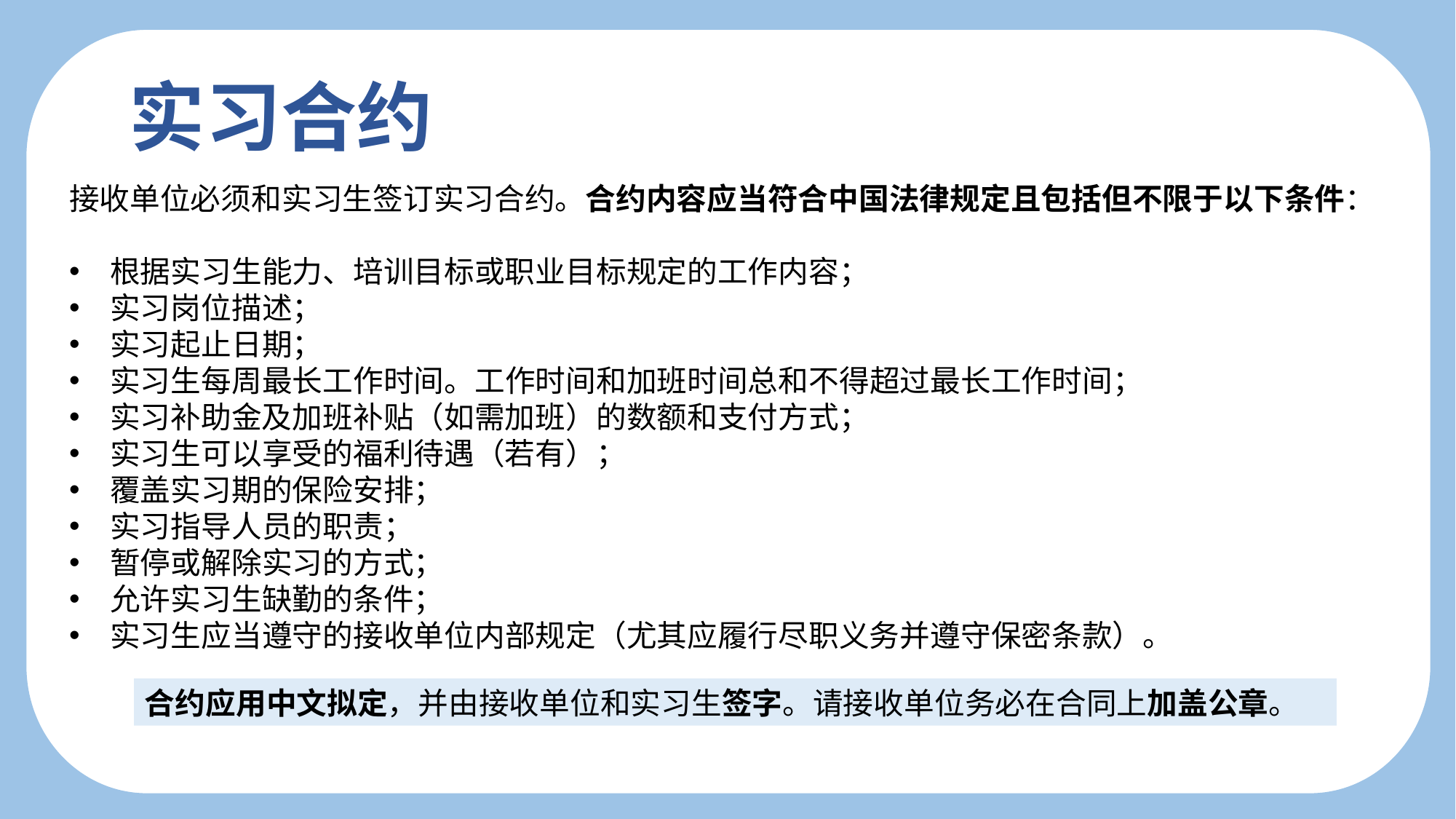

实习合约
接收单位必须和实习生签订实习合约。合约内容应当符合中国法律规定且包括但不限于以下条件：

根据实习生能力、培训目标或职业目标规定的工作内容；
实习岗位描述；
实习起止日期；
实习生每周最长工作时间。工作时间和加班时间总和不得超过最长工作时间；
实习补助金及加班补贴（如需加班）的数额和支付方式；
实习生可以享受的福利待遇（若有）；
覆盖实习期的保险安排；
实习指导人员的职责；
暂停或解除实习的方式；
允许实习生缺勤的条件；
实习生应当遵守的接收单位内部规定（尤其应履行尽职义务并遵守保密条款）。
合约应用中文拟定，并由接收单位和实习生签字。请接收单位务必在合同上加盖公章。